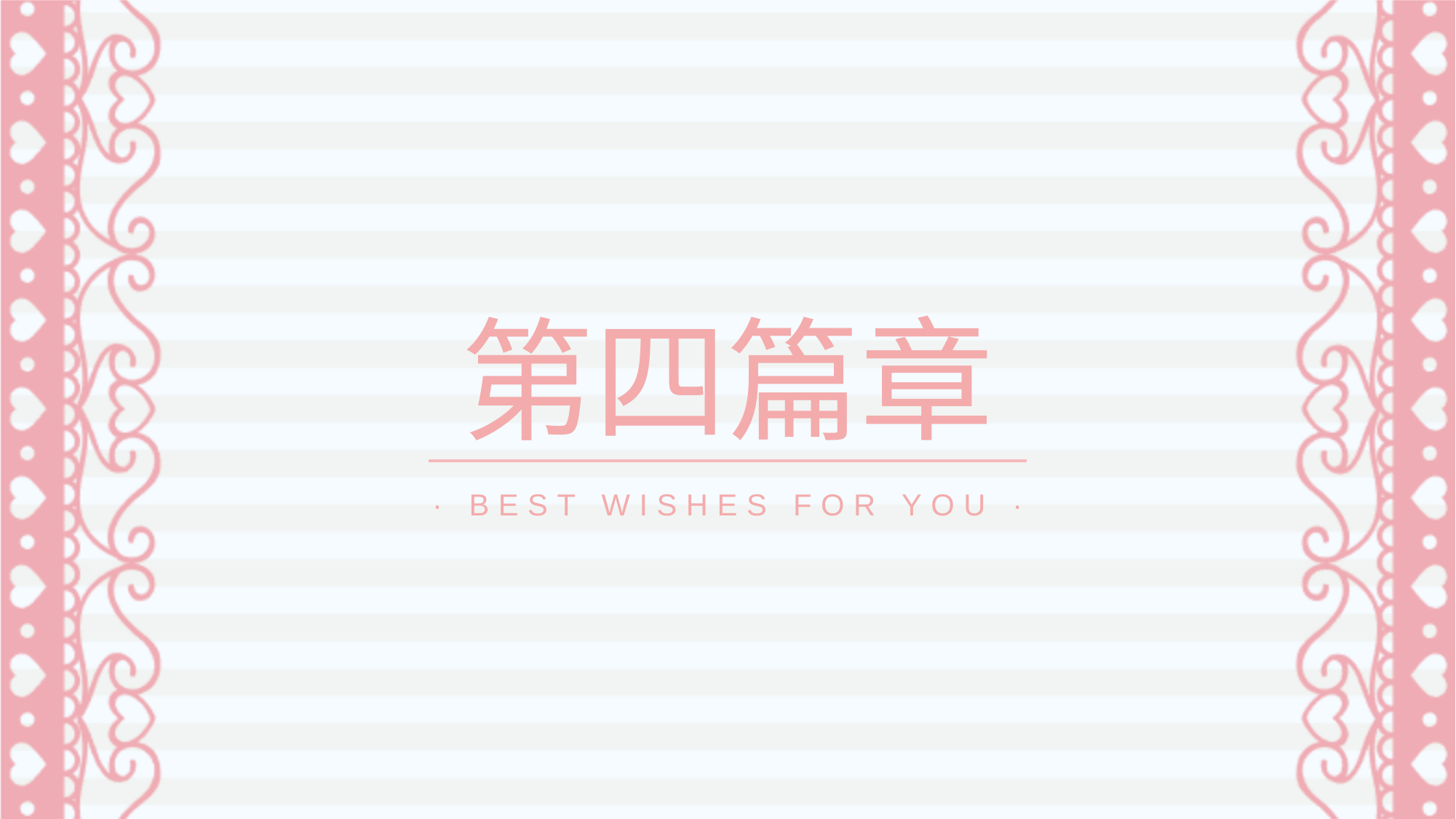

第四篇章
· BEST WISHES FOR YOU ·